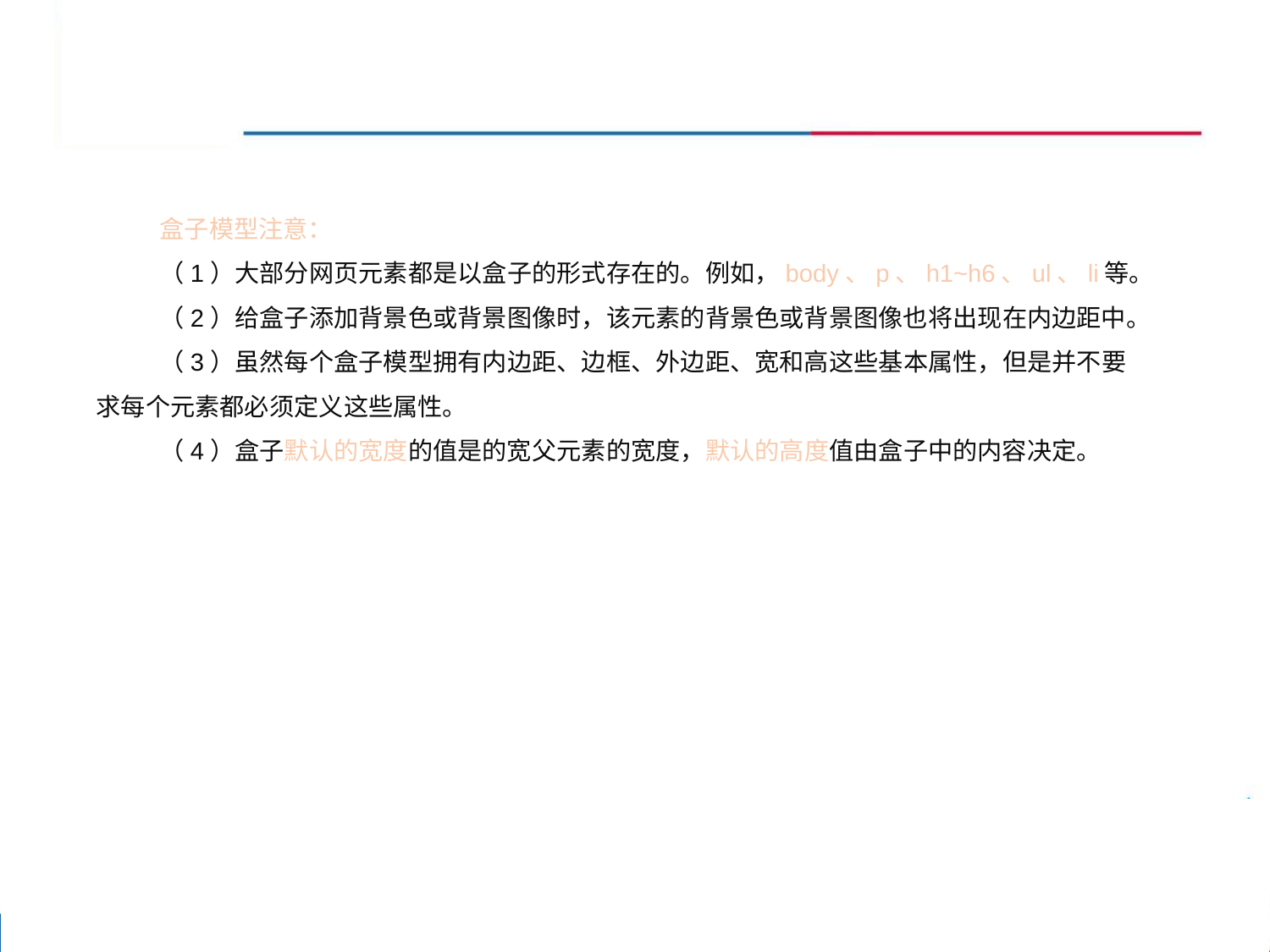

盒子模型注意：
（1）大部分网页元素都是以盒子的形式存在的。例如，body、p、h1~h6、ul、li等。
（2）给盒子添加背景色或背景图像时，该元素的背景色或背景图像也将出现在内边距中。
（3）虽然每个盒子模型拥有内边距、边框、外边距、宽和高这些基本属性，但是并不要求每个元素都必须定义这些属性。
（4）盒子默认的宽度的值是的宽父元素的宽度，默认的高度值由盒子中的内容决定。